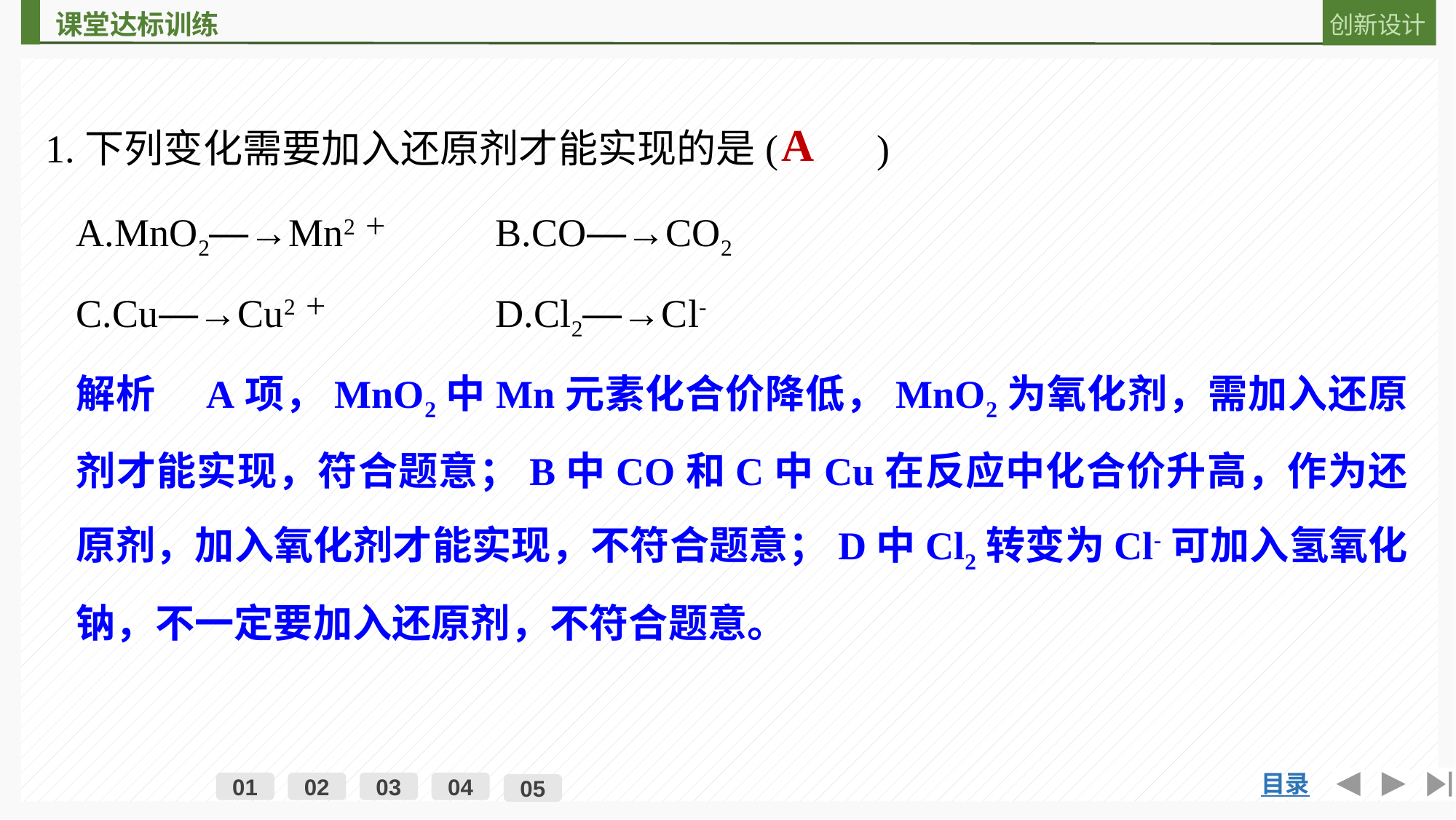

1.下列变化需要加入还原剂才能实现的是(　　)
A
A.MnO2―→Mn2＋	B.CO―→CO2
C.Cu―→Cu2＋	D.Cl2―→Cl-
解析　A项，MnO2中Mn元素化合价降低，MnO2为氧化剂，需加入还原剂才能实现，符合题意；B中CO和C中Cu在反应中化合价升高，作为还原剂，加入氧化剂才能实现，不符合题意；D中Cl2转变为Cl-可加入氢氧化钠，不一定要加入还原剂，不符合题意。